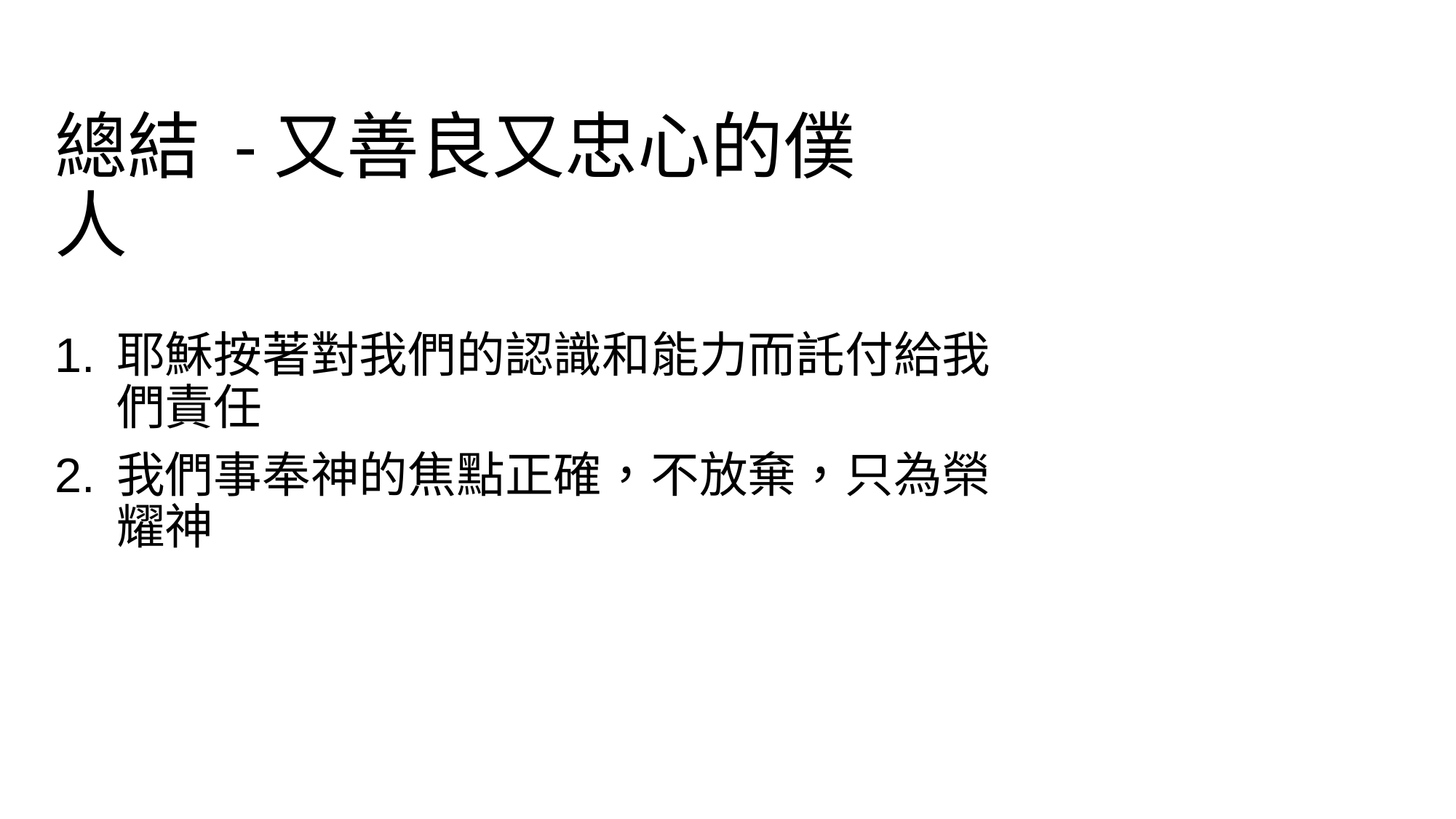

# 總結 -又善良又忠心的僕人
耶穌按著對我們的認識和能力而託付給我們責任
我們事奉神的焦點正確，不放棄，只為榮耀神